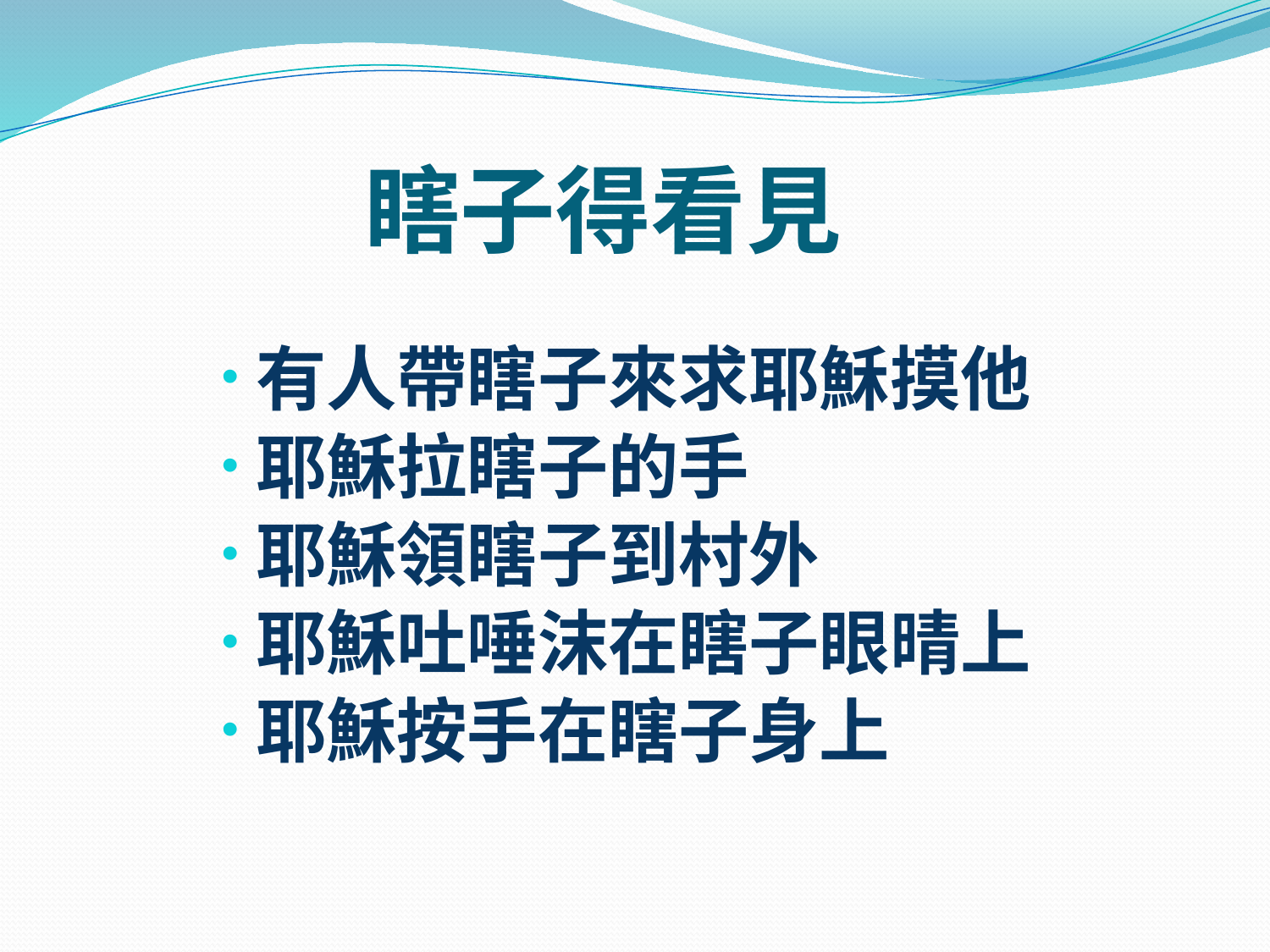

# 瞎子得看見
有人帶瞎子來求耶穌摸他
耶穌拉瞎子的手
耶穌領瞎子到村外
耶穌吐唾沫在瞎子眼晴上
耶穌按手在瞎子身上